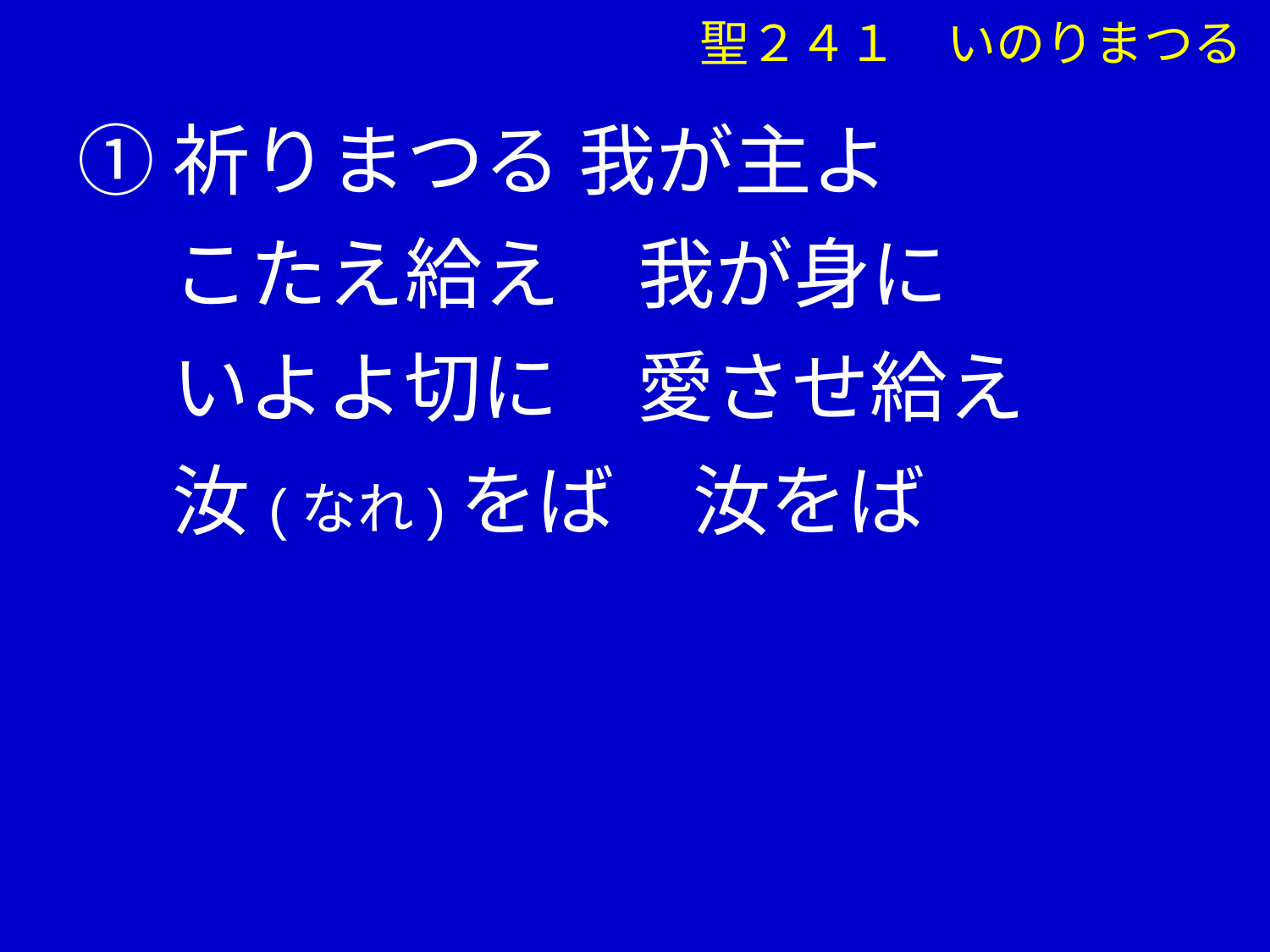

聖２４１　いのりまつる
①祈りまつる 我が主よ
　 こたえ給え　我が身に
　 いよよ切に　愛させ給え
　 汝(なれ)をば　汝をば